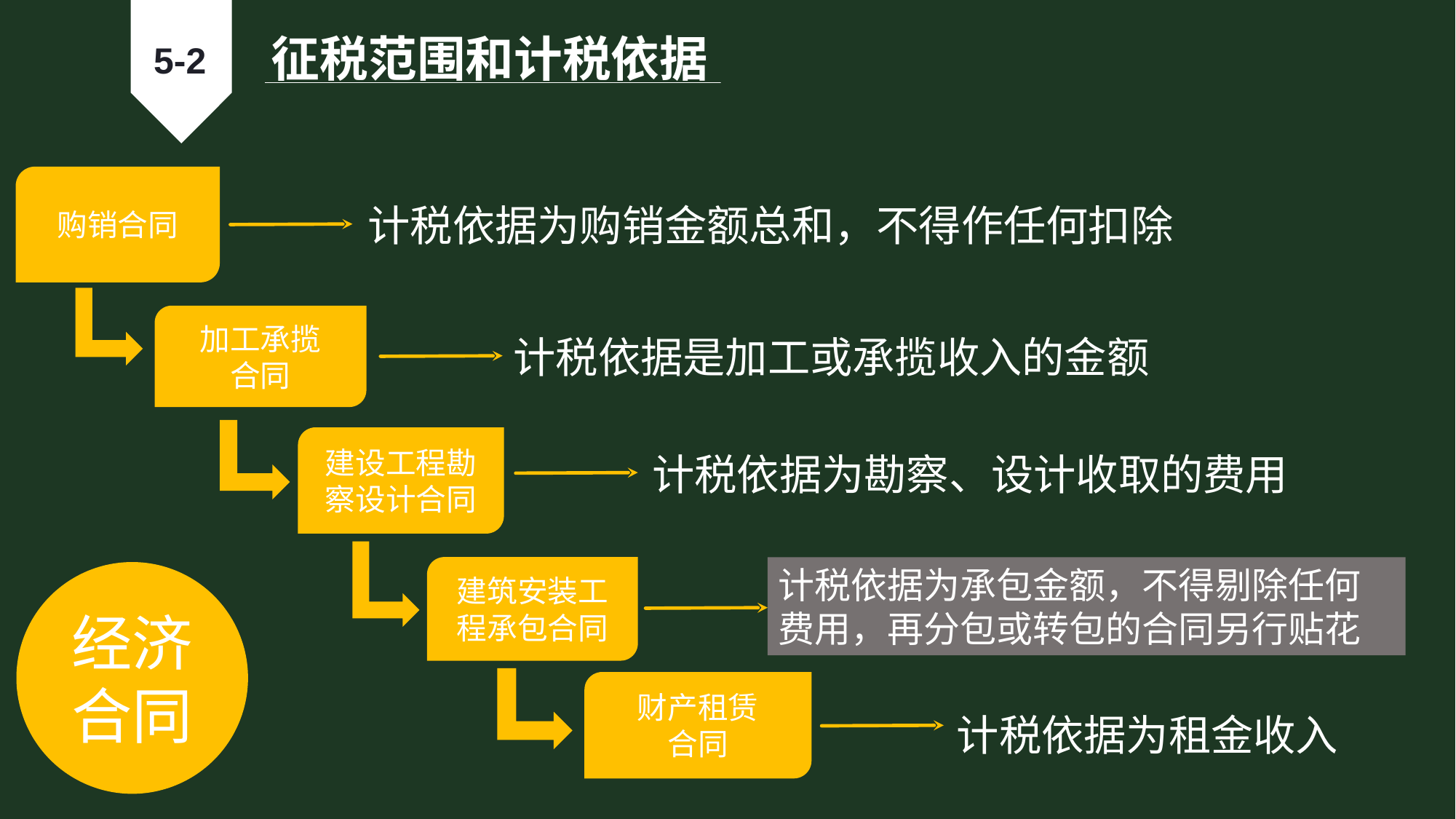

征税范围和计税依据

5-2
购销合同
计税依据为购销金额总和，不得作任何扣除

加工承揽
合同
计税依据是加工或承揽收入的金额

建设工程勘察设计合同
计税依据为勘察、设计收取的费用

建筑安装工程承包合同
计税依据为承包金额，不得剔除任何费用，再分包或转包的合同另行贴花
经济合同

财产租赁
合同
计税依据为租金收入